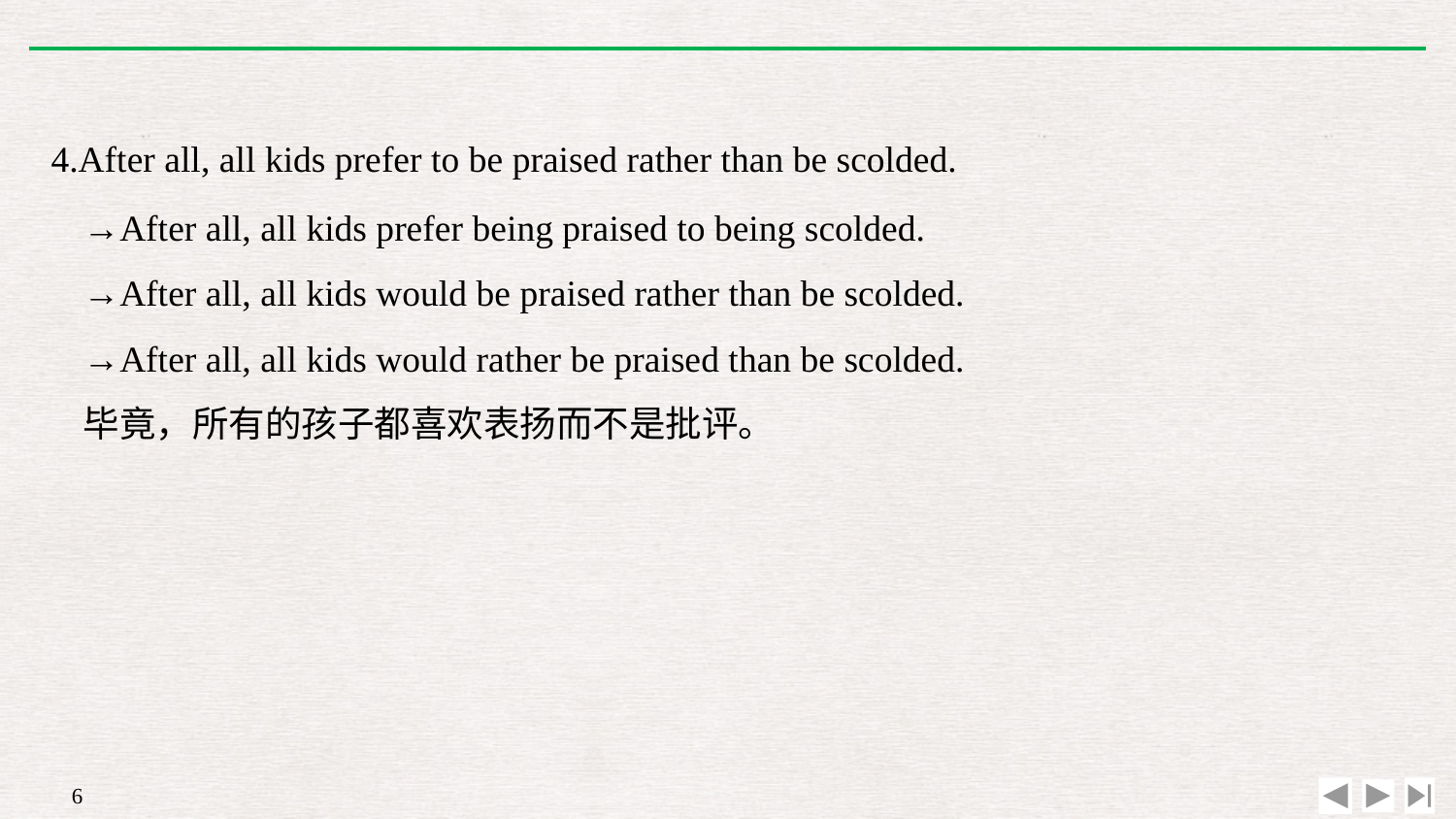

4.After all, all kids prefer to be praised rather than be scolded.
→After all, all kids prefer being praised to being scolded.
→After all, all kids would be praised rather than be scolded.
→After all, all kids would rather be praised than be scolded.
毕竟，所有的孩子都喜欢表扬而不是批评。